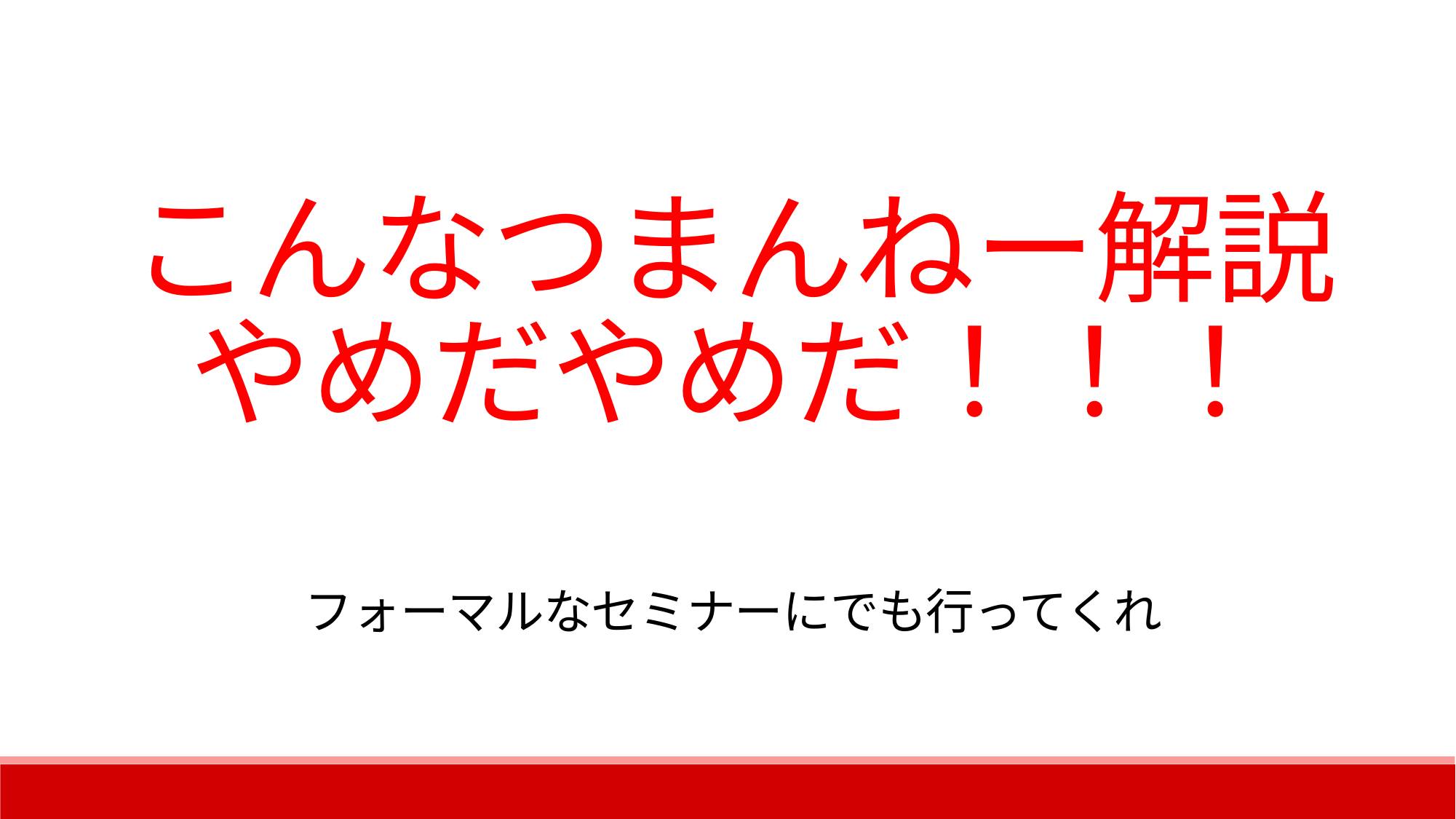

こんなつまんねー解説
やめだやめだ！！！

フォーマルなセミナーにでも行ってくれ